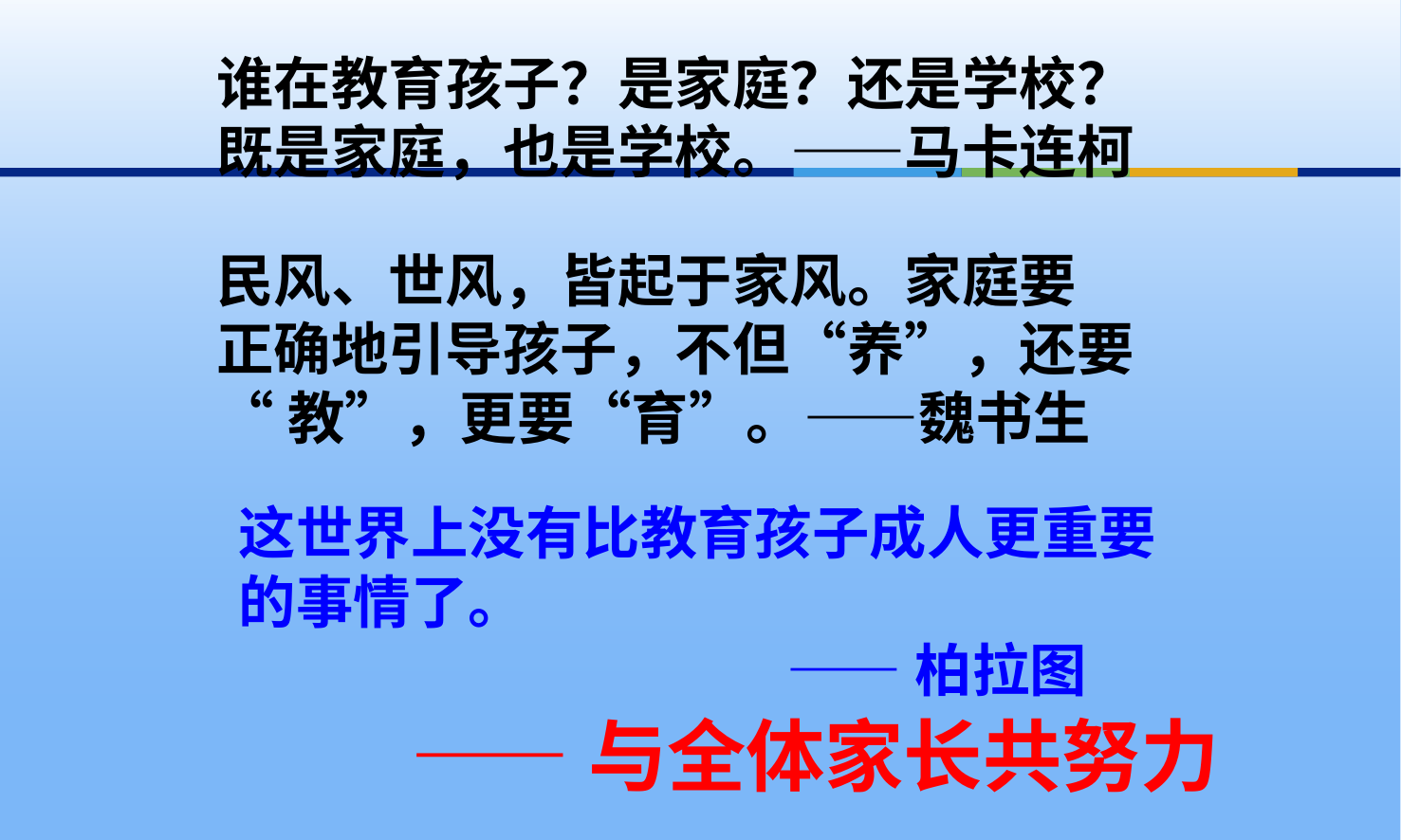

谁在教育孩子？是家庭？还是学校？
既是家庭，也是学校。——马卡连柯
民风、世风，皆起于家风。家庭要
正确地引导孩子，不但“养”，还要
“教”，更要“育”。——魏书生

这世界上没有比教育孩子成人更重要
的事情了。
                                          ——柏拉图
——与全体家长共努力